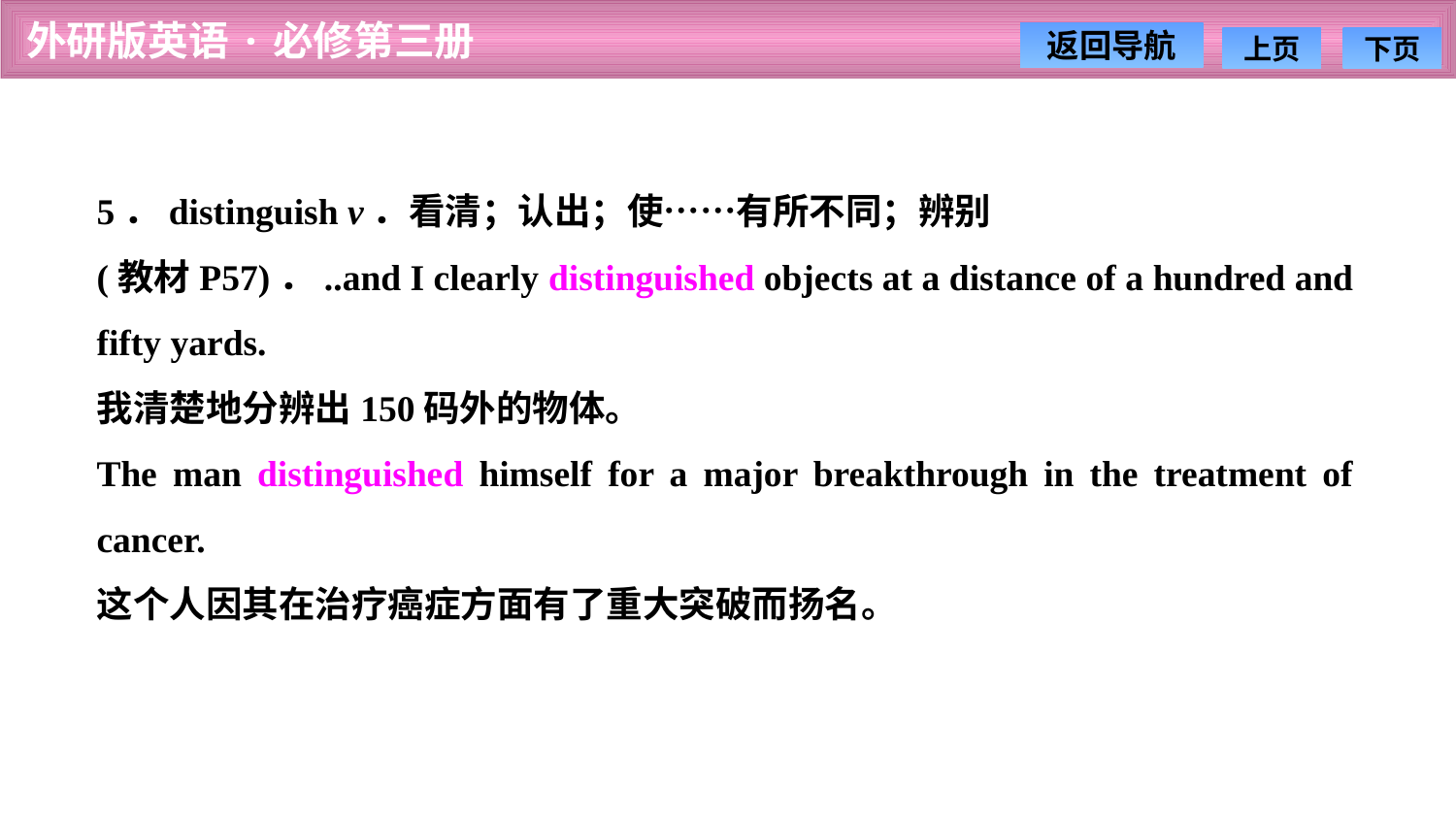

5．distinguish v．看清；认出；使……有所不同；辨别
(教材P57)．..and I clearly distinguished objects at a distance of a hundred and fifty yards.
我清楚地分辨出150码外的物体。
The man distinguished himself for a major breakthrough in the treatment of cancer.
这个人因其在治疗癌症方面有了重大突破而扬名。